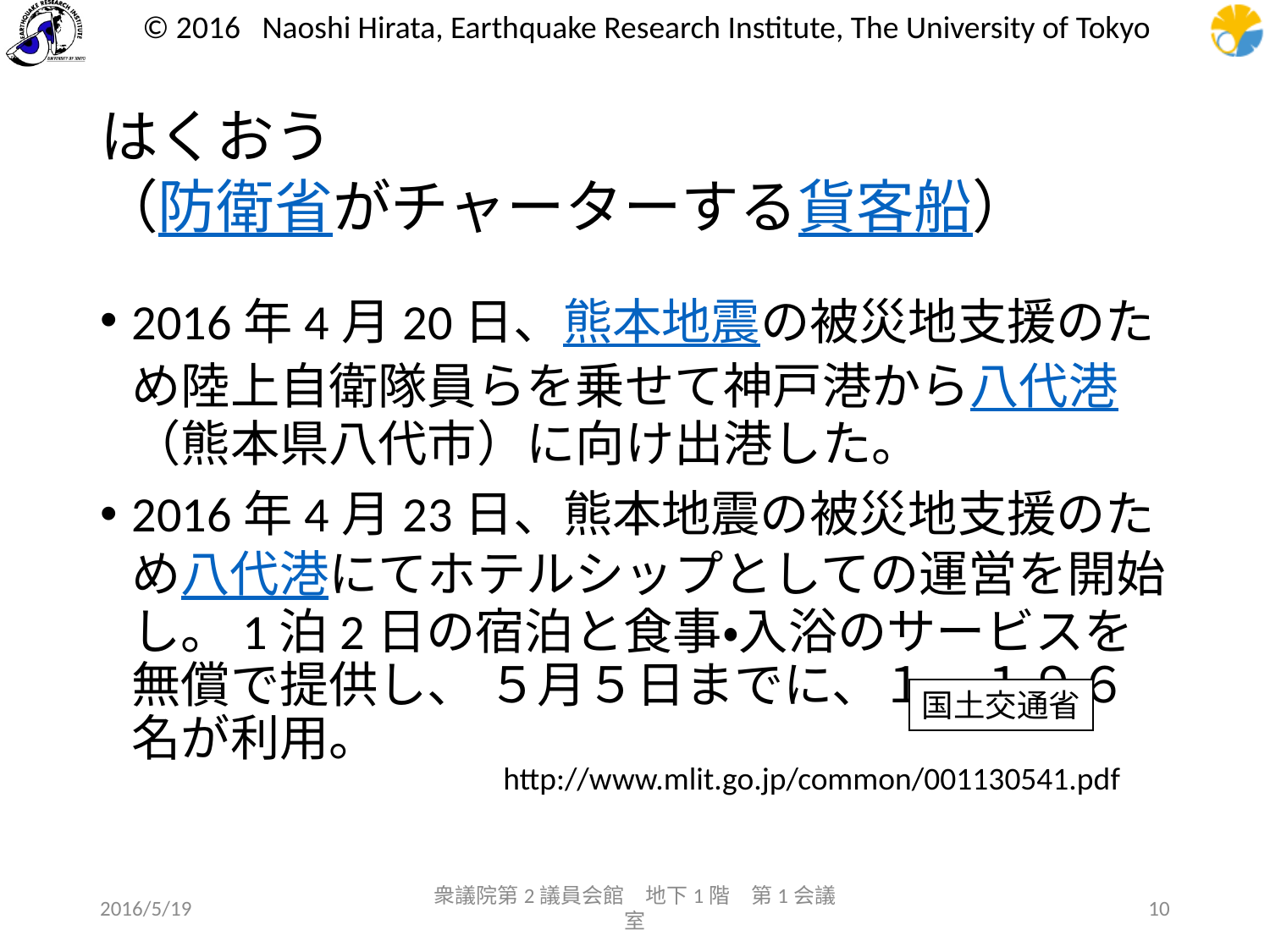

# はくおう　 （防衛省がチャーターする貨客船）
2016年4月20日、熊本地震の被災地支援のため陸上自衛隊員らを乗せて神戸港から八代港（熊本県八代市）に向け出港した。
2016年4月23日、熊本地震の被災地支援のため八代港にてホテルシップとしての運営を開始し。1泊2日の宿泊と食事・入浴のサービスを無償で提供し、 ５月５日までに、１，１９６名が利用。
国土交通省
http://www.mlit.go.jp/common/001130541.pdf
2016/5/19
衆議院第2議員会館　地下1階　第1会議室
10